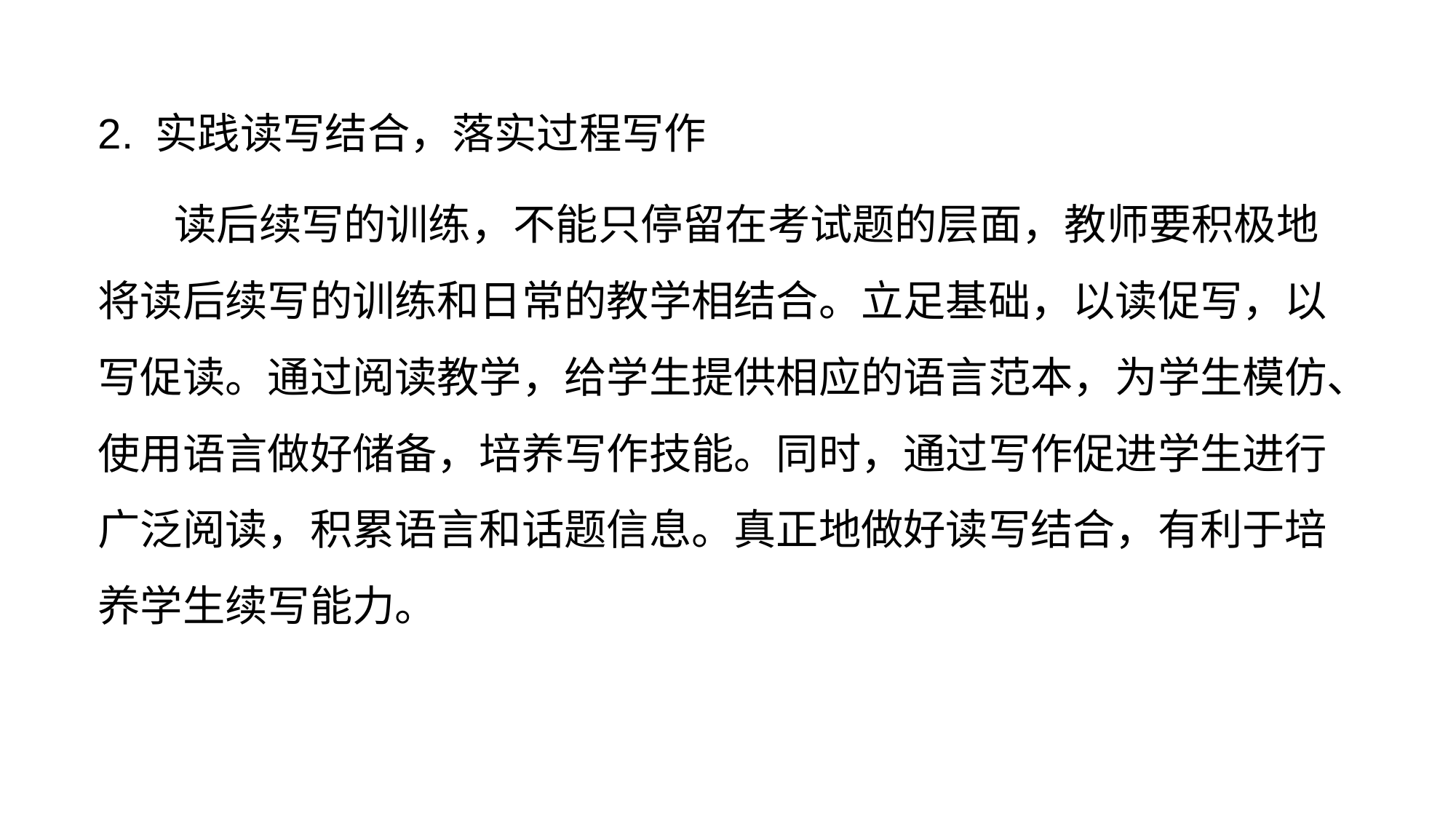

2. 实践读写结合，落实过程写作
       读后续写的训练，不能只停留在考试题的层面，教师要积极地将读后续写的训练和日常的教学相结合。立足基础，以读促写，以写促读。通过阅读教学，给学生提供相应的语言范本，为学生模仿、使用语言做好储备，培养写作技能。同时，通过写作促进学生进行广泛阅读，积累语言和话题信息。真正地做好读写结合，有利于培养学生续写能力。